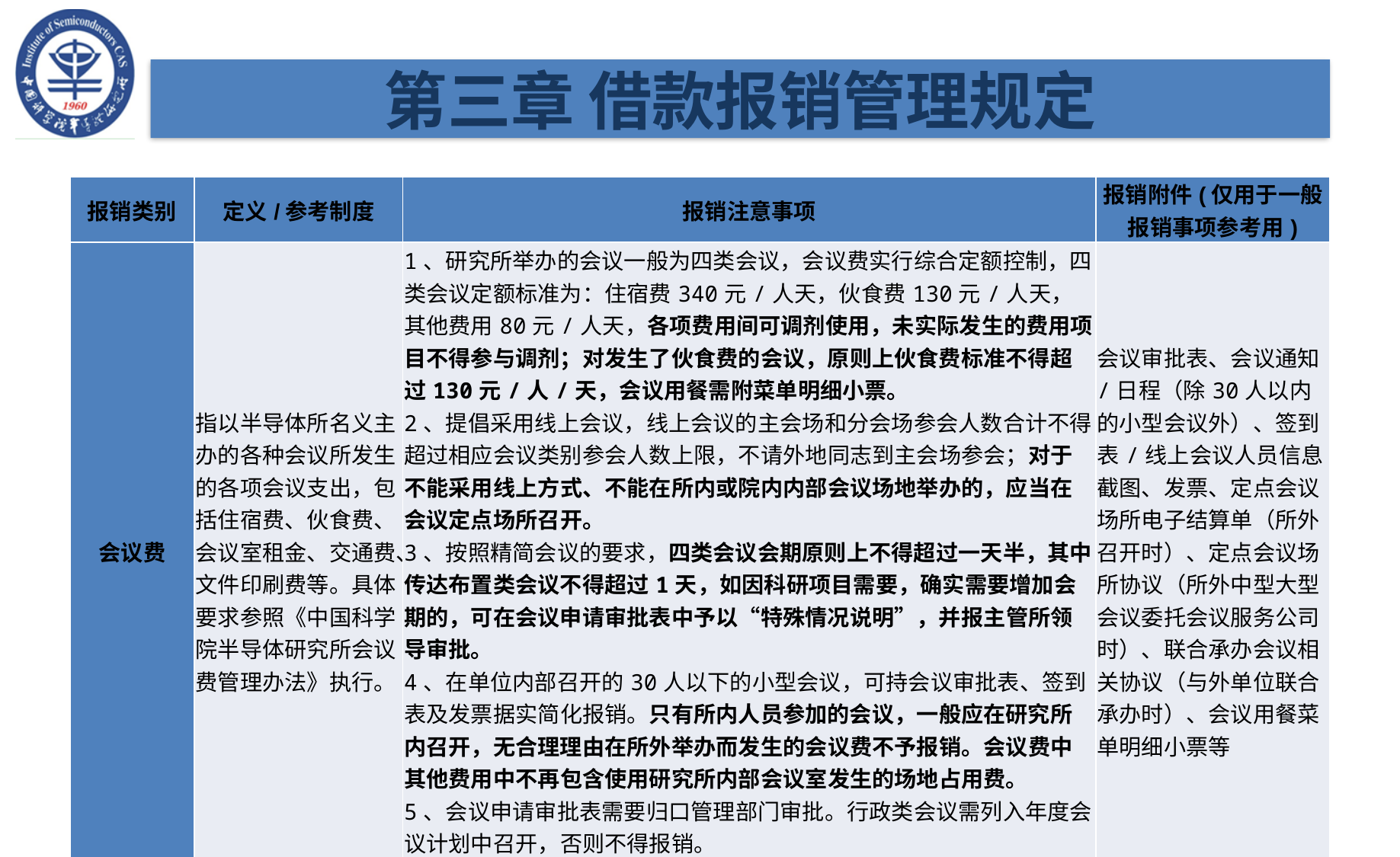

第三章 借款报销管理规定
| 报销类别 | 定义/参考制度 | 报销注意事项 | 报销附件(仅用于一般报销事项参考用) |
| --- | --- | --- | --- |
| 会议费 | 指以半导体所名义主办的各种会议所发生的各项会议支出，包括住宿费、伙食费、会议室租金、交通费、文件印刷费等。具体要求参照《中国科学院半导体研究所会议费管理办法》执行。 | 1、研究所举办的会议一般为四类会议，会议费实行综合定额控制，四类会议定额标准为：住宿费340元/人天，伙食费130元/人天，其他费用80元/人天，各项费用间可调剂使用，未实际发生的费用项目不得参与调剂；对发生了伙食费的会议，原则上伙食费标准不得超过130元/人/天，会议用餐需附菜单明细小票。 2、提倡采用线上会议，线上会议的主会场和分会场参会人数合计不得超过相应会议类别参会人数上限，不请外地同志到主会场参会；对于不能采用线上方式、不能在所内或院内内部会议场地举办的，应当在会议定点场所召开。 3、按照精简会议的要求，四类会议会期原则上不得超过一天半，其中传达布置类会议不得超过1天，如因科研项目需要，确实需要增加会期的，可在会议申请审批表中予以“特殊情况说明”，并报主管所领导审批。 4、在单位内部召开的30人以下的小型会议，可持会议审批表、签到表及发票据实简化报销。只有所内人员参加的会议，一般应在研究所内召开，无合理理由在所外举办而发生的会议费不予报销。会议费中其他费用中不再包含使用研究所内部会议室发生的场地占用费。 5、会议申请审批表需要归口管理部门审批。行政类会议需列入年度会议计划中召开，否则不得报销。 | 会议审批表、会议通知/日程（除30人以内的小型会议外）、签到表/线上会议人员信息截图、发票、定点会议场所电子结算单（所外召开时）、定点会议场所协议（所外中型大型会议委托会议服务公司时）、联合承办会议相关协议（与外单位联合承办时）、会议用餐菜单明细小票等 |